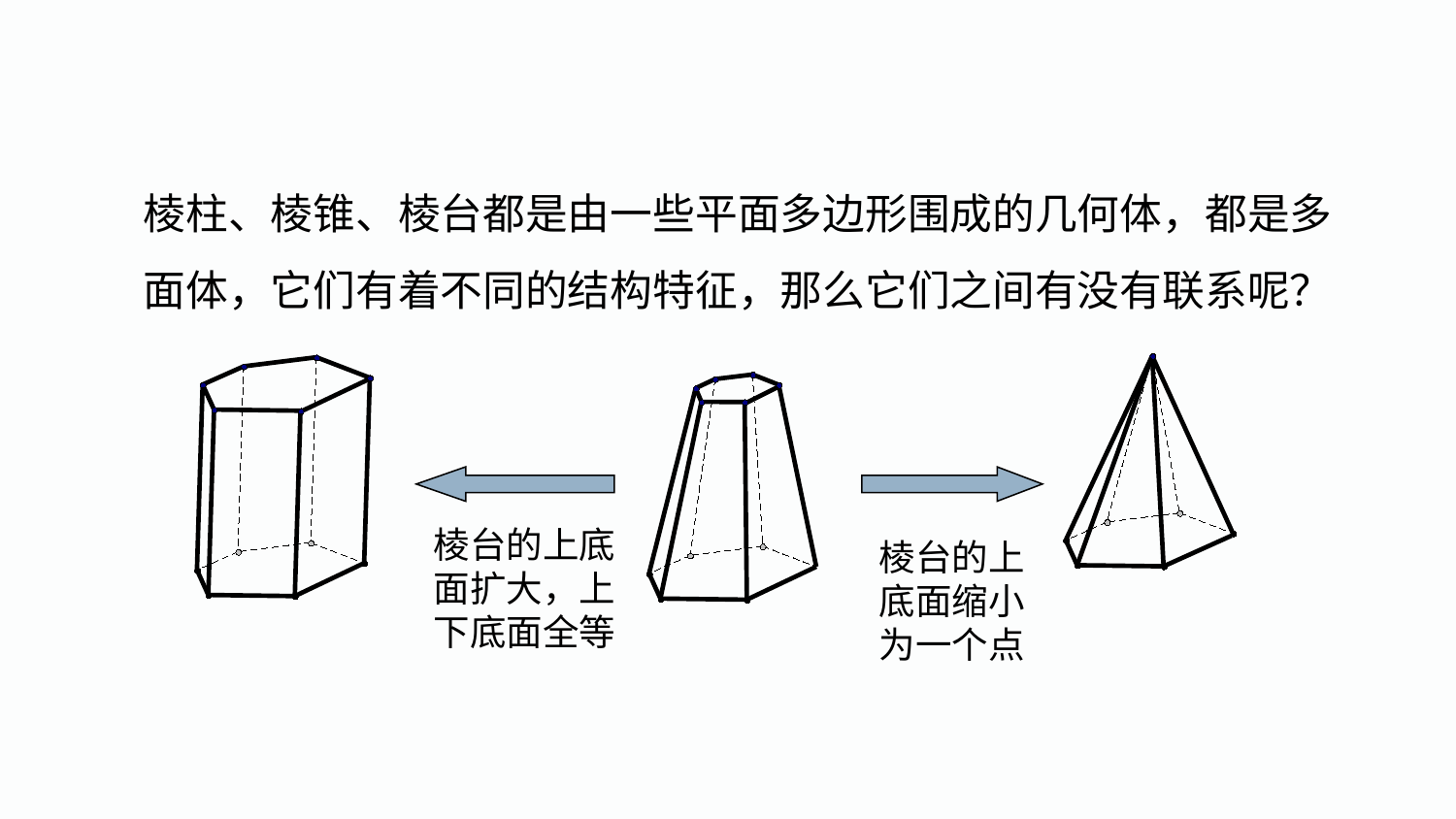

棱柱、棱锥、棱台都是由一些平面多边形围成的几何体，都是多面体，它们有着不同的结构特征，那么它们之间有没有联系呢？

棱台的上底面扩大，上下底面全等
棱台的上底面缩小
为一个点